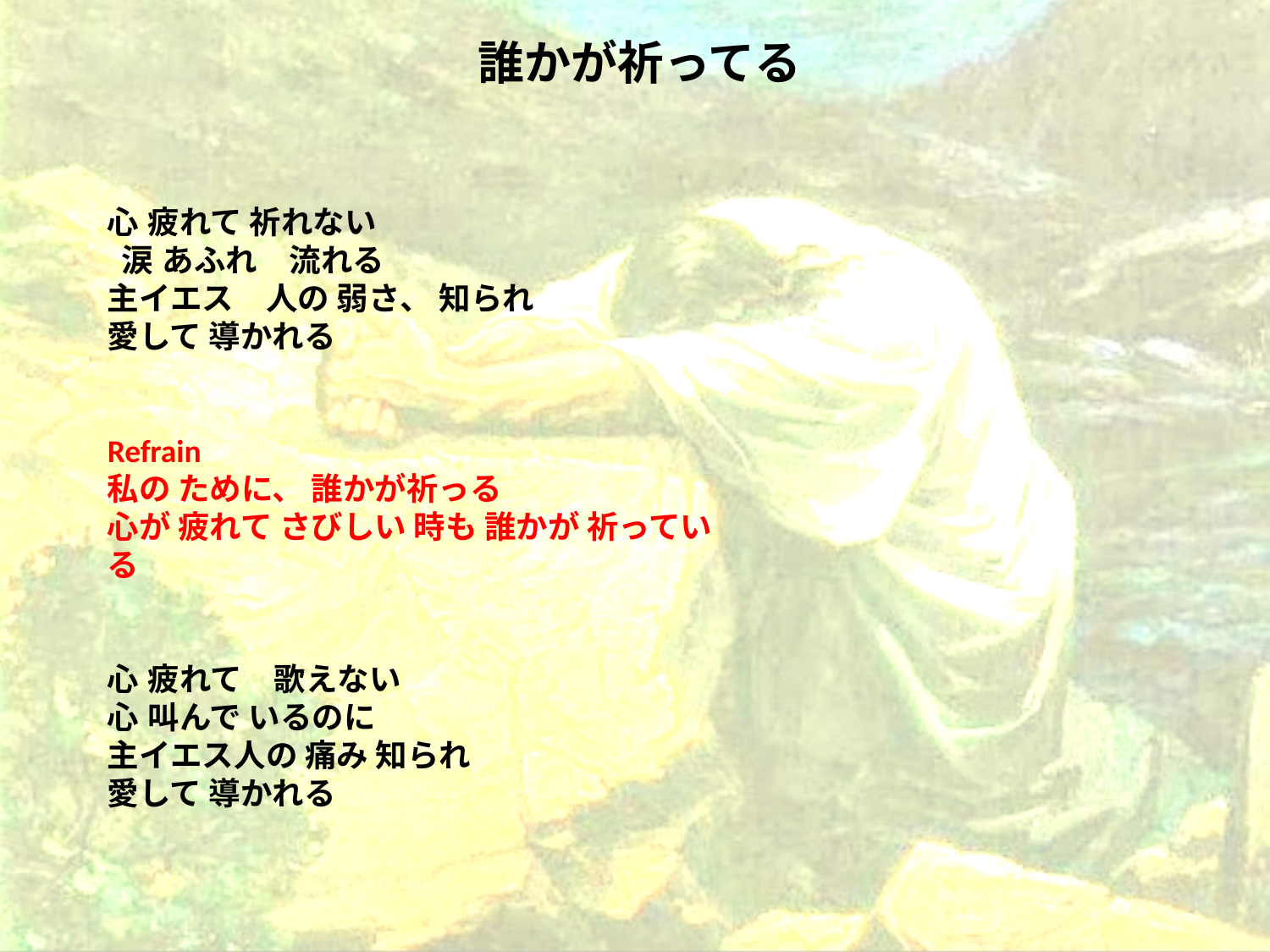

# 誰かが祈ってる
心 疲れて 祈れない　                                             涙 あふれ　流れる
主イエス　人の 弱さ、 知られ
愛して 導かれる

Refrain
私の ために、 誰かが祈っる
心が 疲れて さびしい 時も 誰かが 祈っている

心 疲れて　歌えない
心 叫んで いるのに
主イエス人の 痛み 知られ
愛して 導かれる